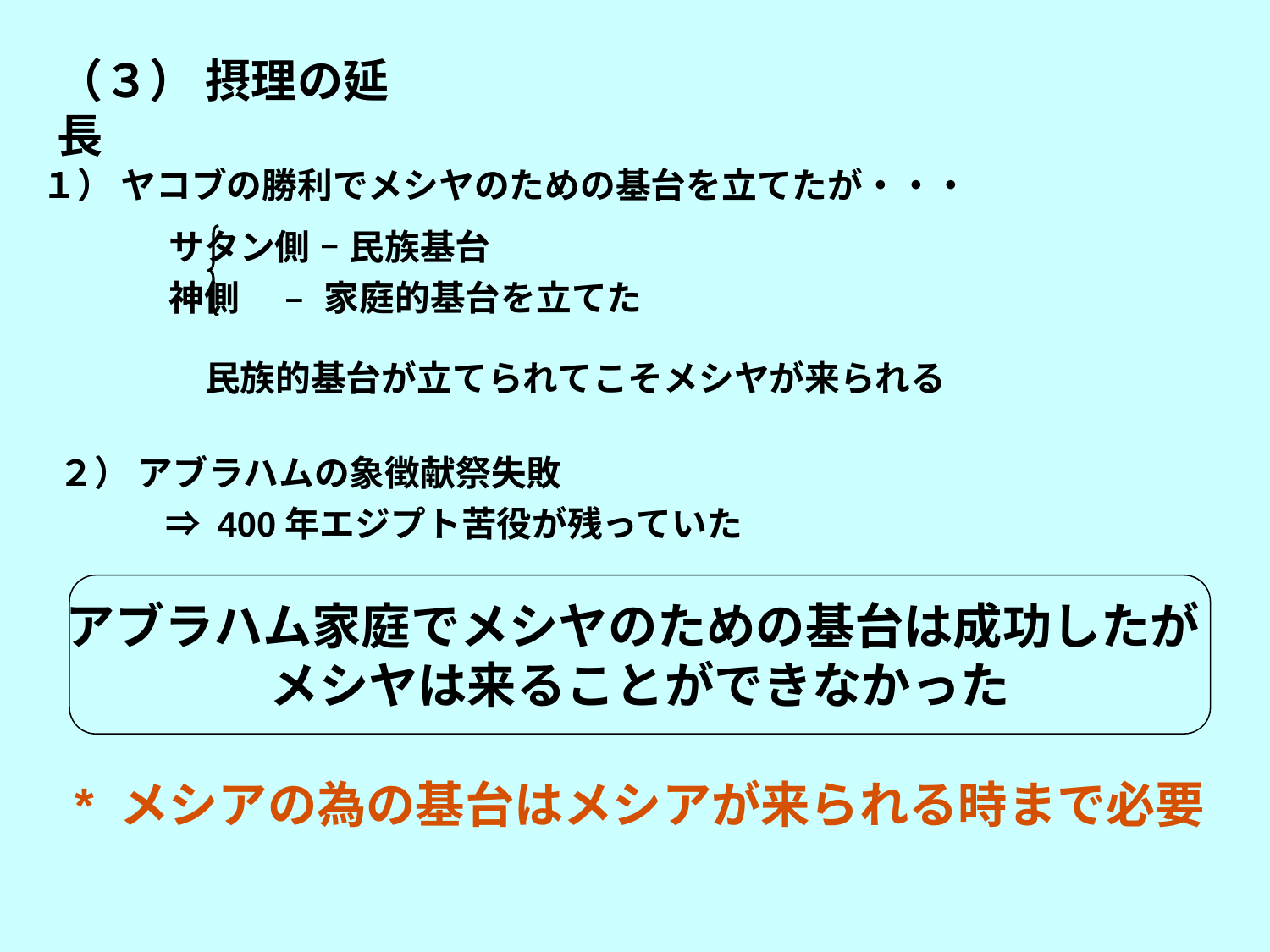

（３） 摂理の延長
１） ヤコブの勝利でメシヤのための基台を立てたが・・・
	サタン側 – 民族基台
	神側 　–  家庭的基台を立てた

民族的基台が立てられてこそメシヤが来られる
２） アブラハムの象徴献祭失敗
　　　⇒ 400年エジプト苦役が残っていた
アブラハム家庭でメシヤのための基台は成功したが
メシヤは来ることができなかった
* メシアの為の基台はメシアが来られる時まで必要